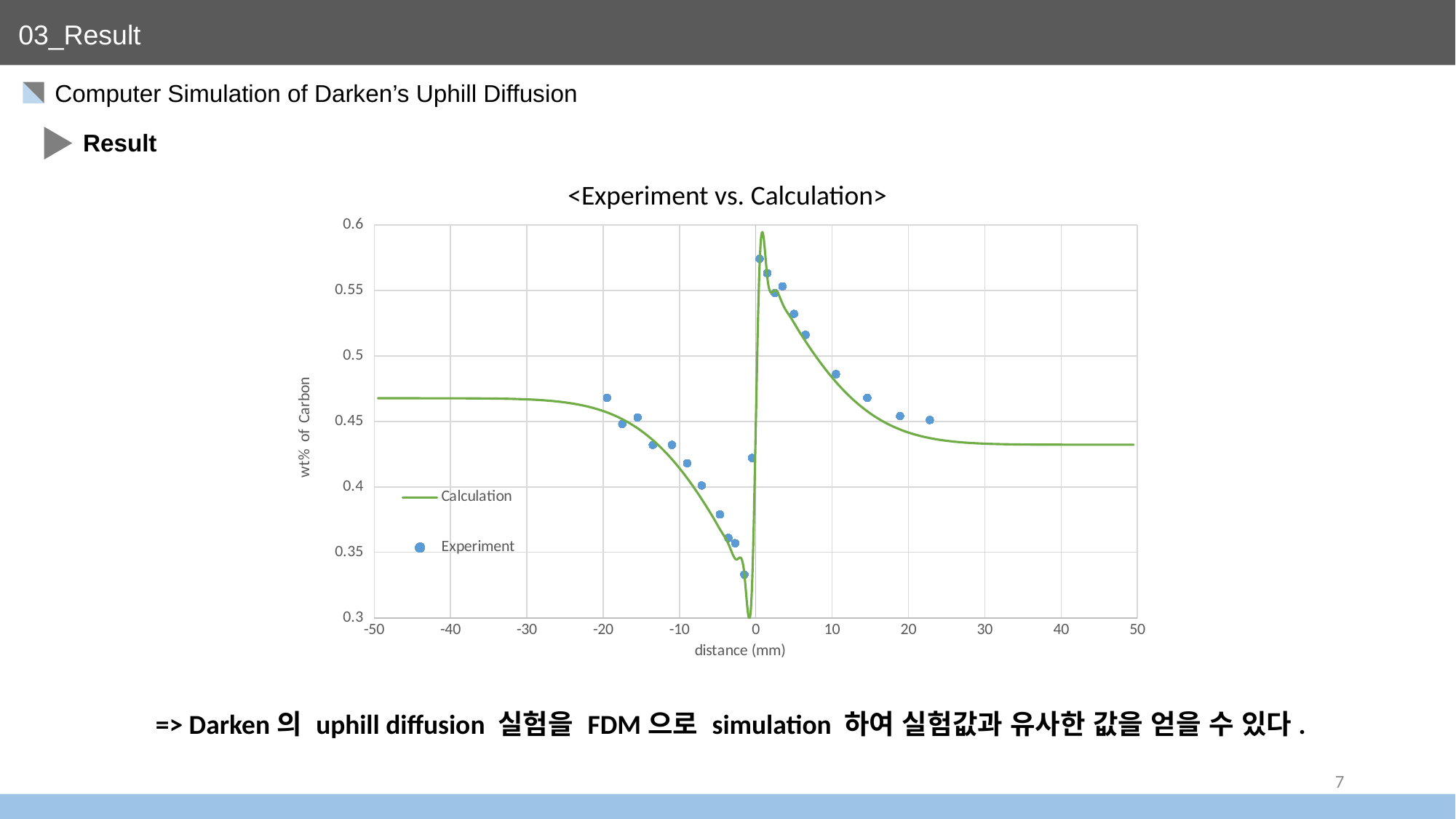

03_Result
Computer Simulation of Darken’s Uphill Diffusion

Result

<Experiment vs. Calculation>

### Chart

| Category |  |  |
|---|---|---|
 => Darken의 uphill diffusion 실험을 FDM으로 simulation 하여 실험값과 유사한 값을 얻을 수 있다.
7